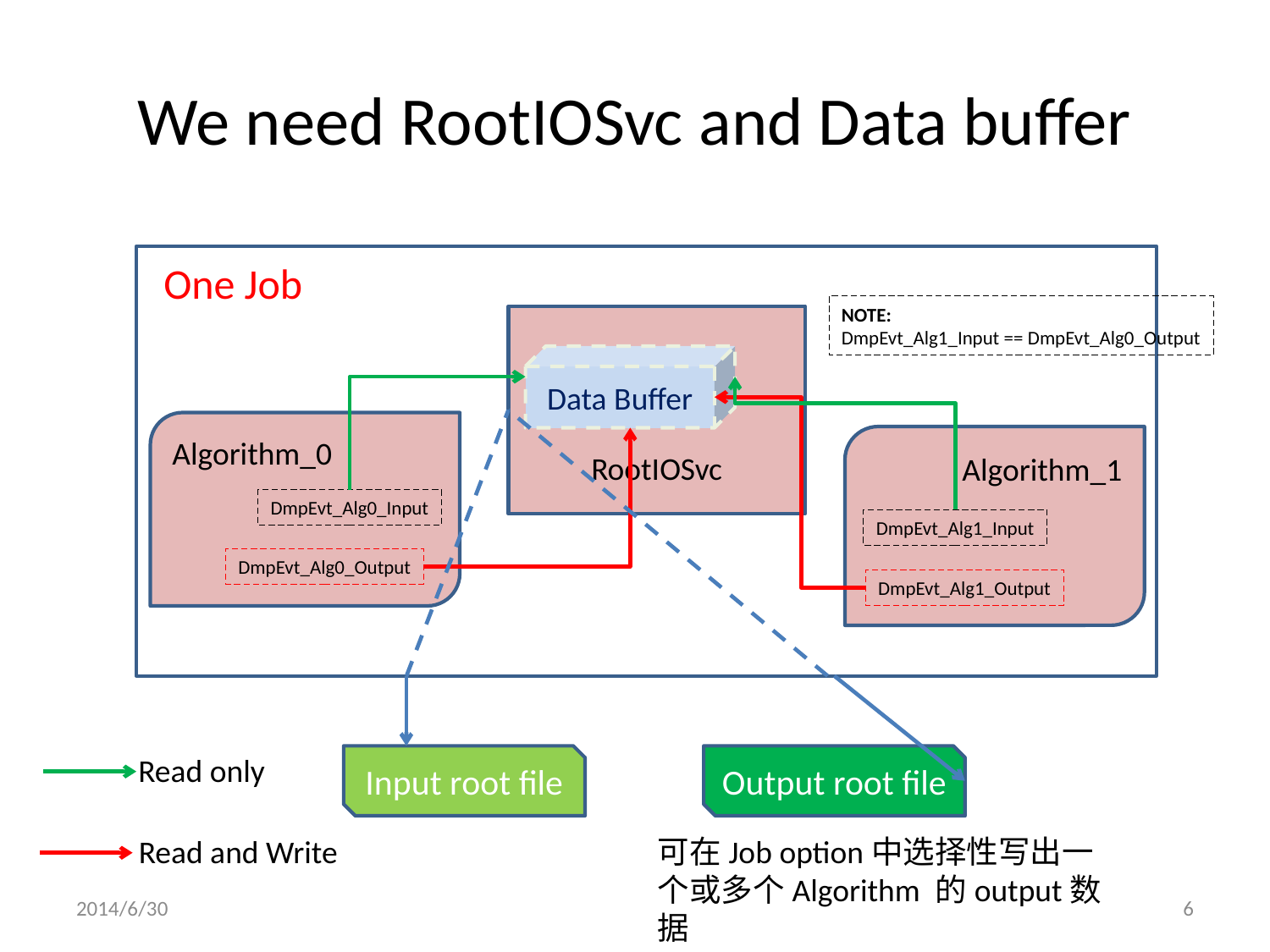

# We need RootIOSvc and Data buffer

One Job
NOTE:
DmpEvt_Alg1_Input == DmpEvt_Alg0_Output

RootIOSvc
Data Buffer
Algorithm_0

Algorithm_1

DmpEvt_Alg0_Input
DmpEvt_Alg1_Input
DmpEvt_Alg0_Output
DmpEvt_Alg1_Output
Read only
Input root file
Output root file
Read and Write
可在Job option中选择性写出一个或多个Algorithm 的output数据
2014/6/30
6